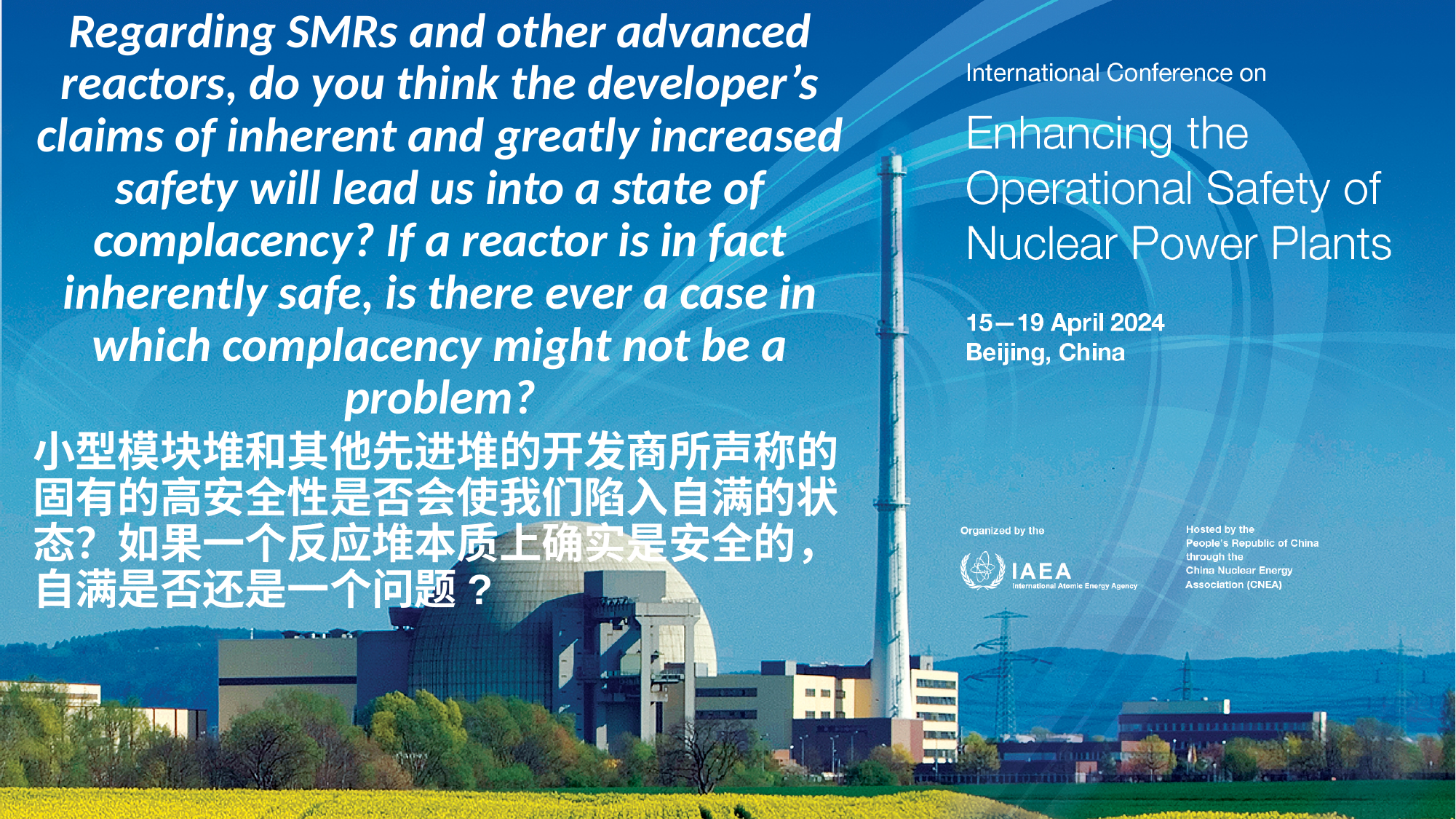

Regarding SMRs and other advanced reactors, do you think the developer’s claims of inherent and greatly increased safety will lead us into a state of complacency? If a reactor is in fact inherently safe, is there ever a case in which complacency might not be a problem?
小型模块堆和其他先进堆的开发商所声称的固有的高安全性是否会使我们陷入自满的状态？如果一个反应堆本质上确实是安全的，自满是否还是一个问题?